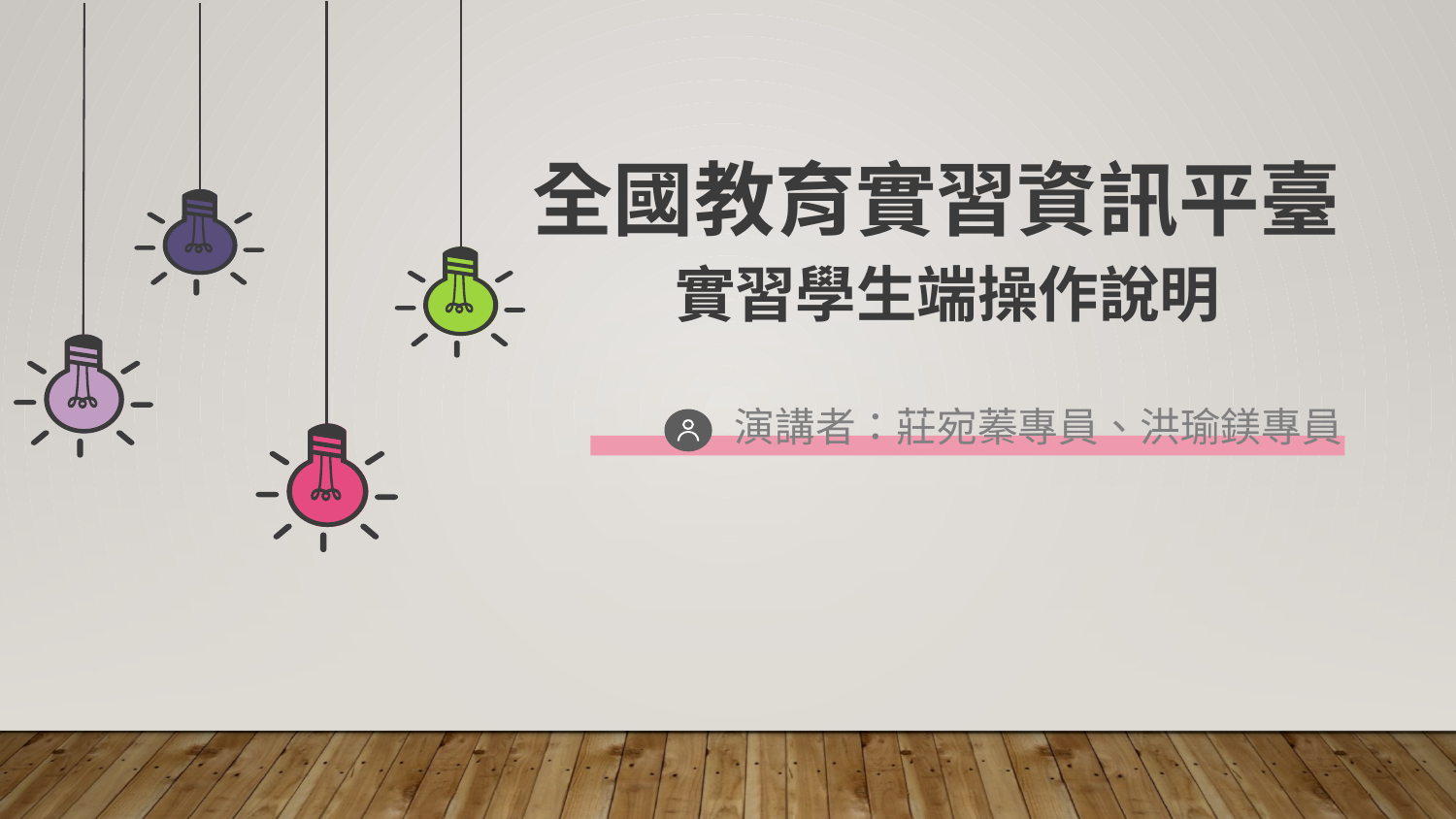

全國教育實習資訊平臺
實習學生端操作說明
演講者：莊宛蓁專員、洪瑜鎂專員